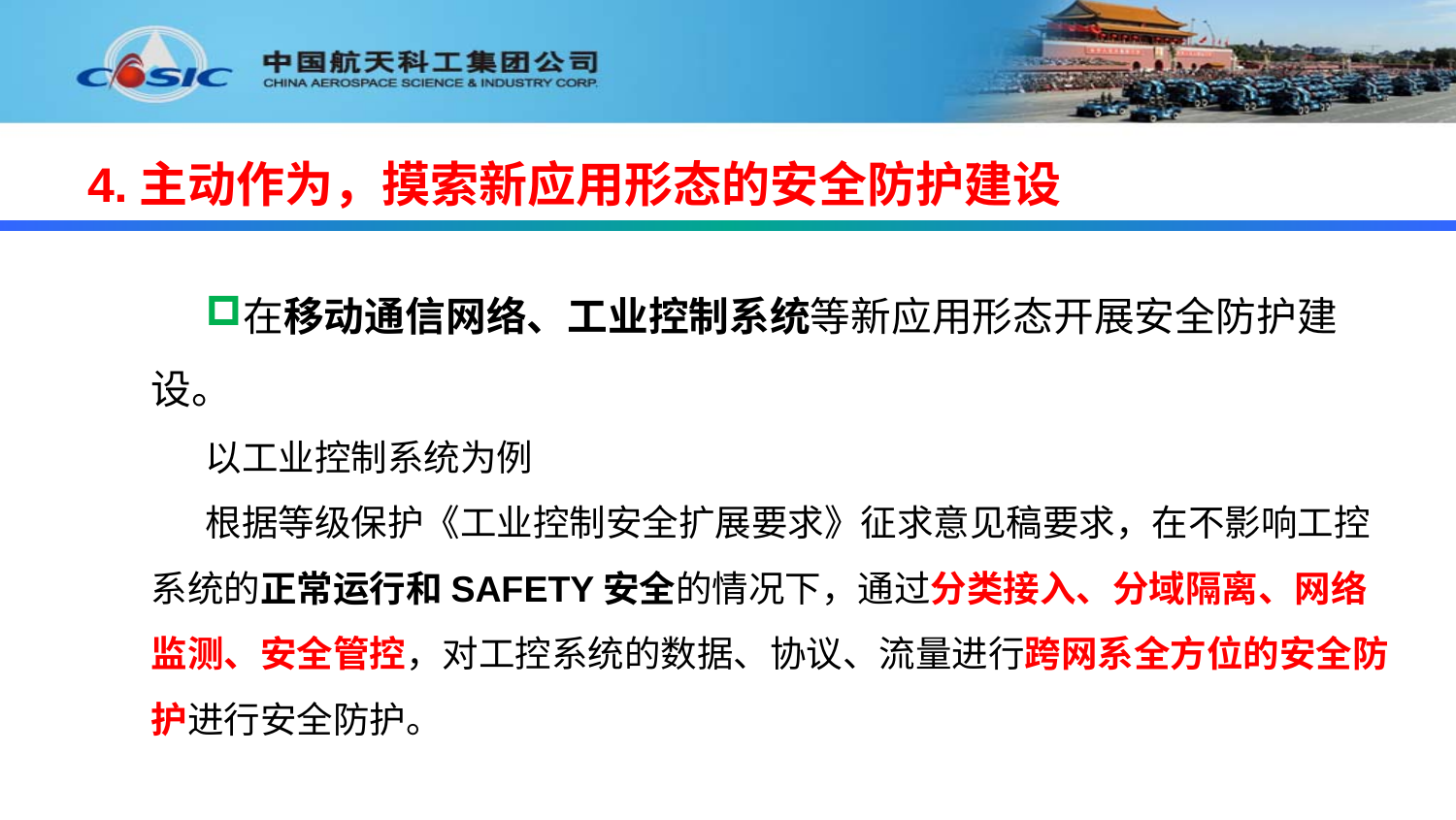

4.主动作为，摸索新应用形态的安全防护建设

在移动通信网络、工业控制系统等新应用形态开展安全防护建设。
以工业控制系统为例
根据等级保护《工业控制安全扩展要求》征求意见稿要求，在不影响工控系统的正常运行和SAFETY安全的情况下，通过分类接入、分域隔离、网络监测、安全管控，对工控系统的数据、协议、流量进行跨网系全方位的安全防护进行安全防护。